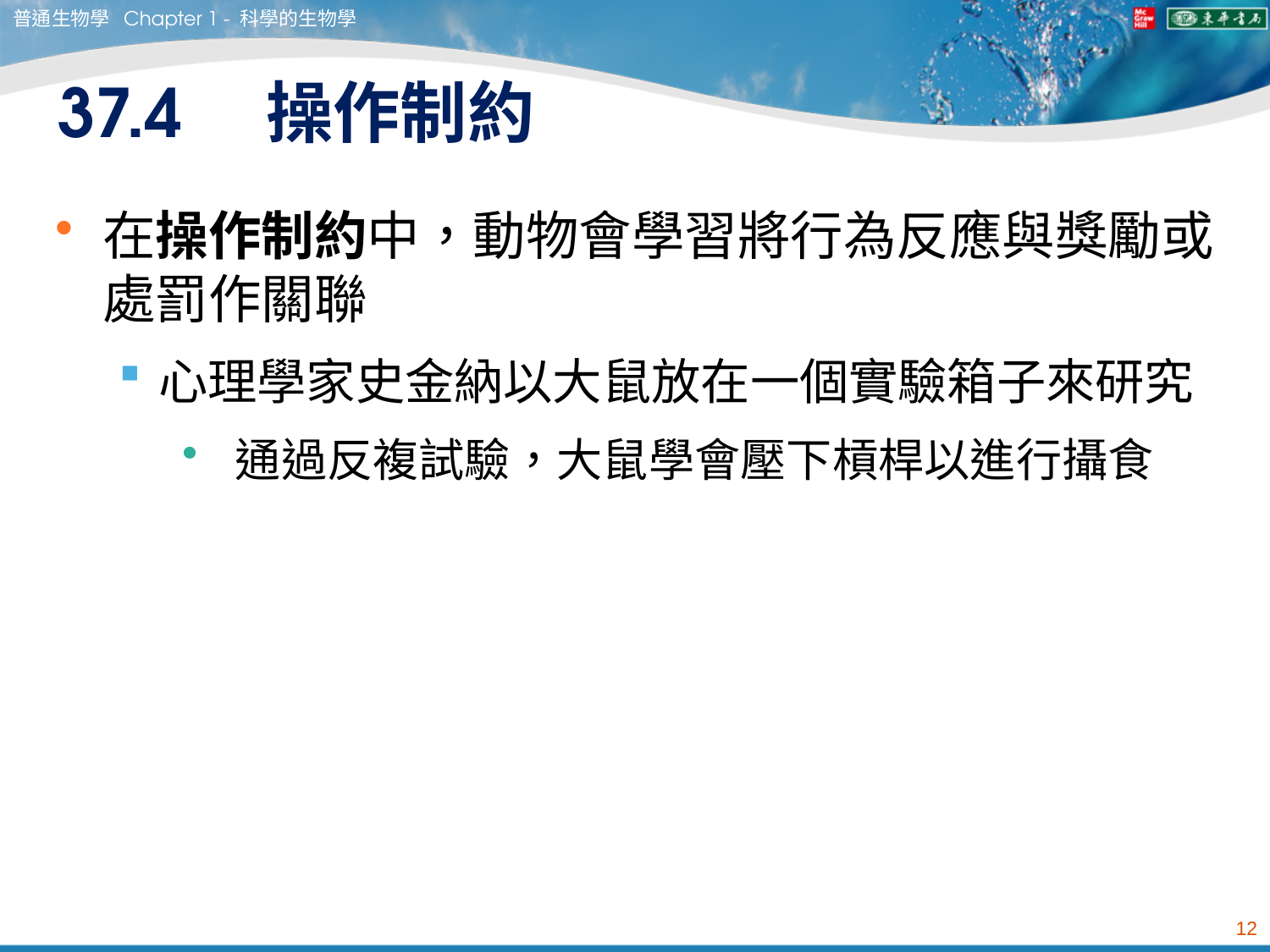

普通生物學  Chapter 1 - 科學的生物學
# 37.4　操作制約
在操作制約中，動物會學習將行為反應與獎勵或處罰作關聯
心理學家史金納以大鼠放在一個實驗箱子來研究
 通過反複試驗，大鼠學會壓下槓桿以進行攝食
12